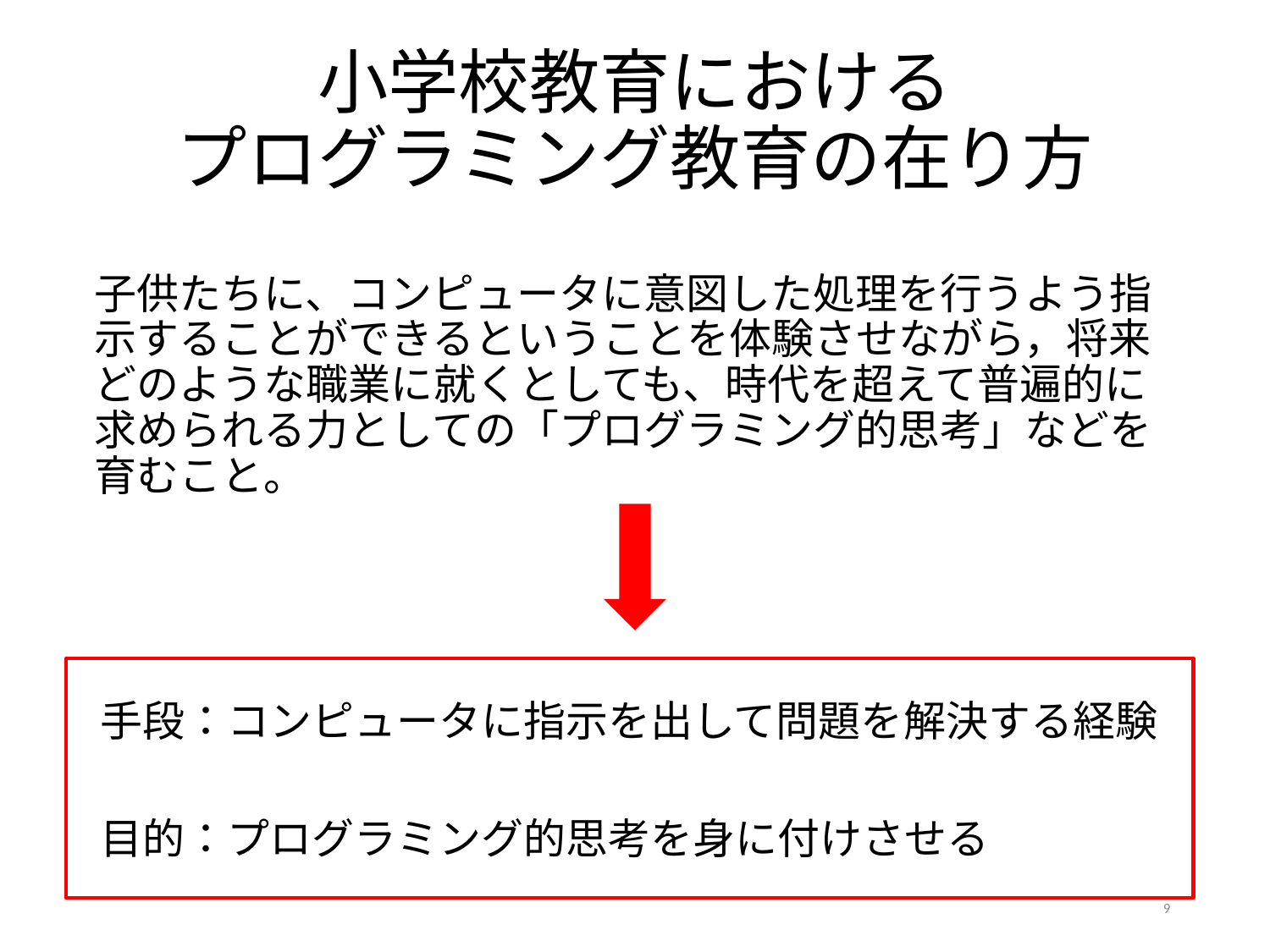

# 小学校教育における プログラミング教育の在り方
子供たちに、コンピュータに意図した処理を行うよう指示することができるということを体験させながら，将来どのような職業に就くとしても、時代を超えて普遍的に求められる力としての「プログラミング的思考」などを育むこと。

手段：コンピュータに指示を出して問題を解決する経験

目的：プログラミング的思考を身に付けさせる

9